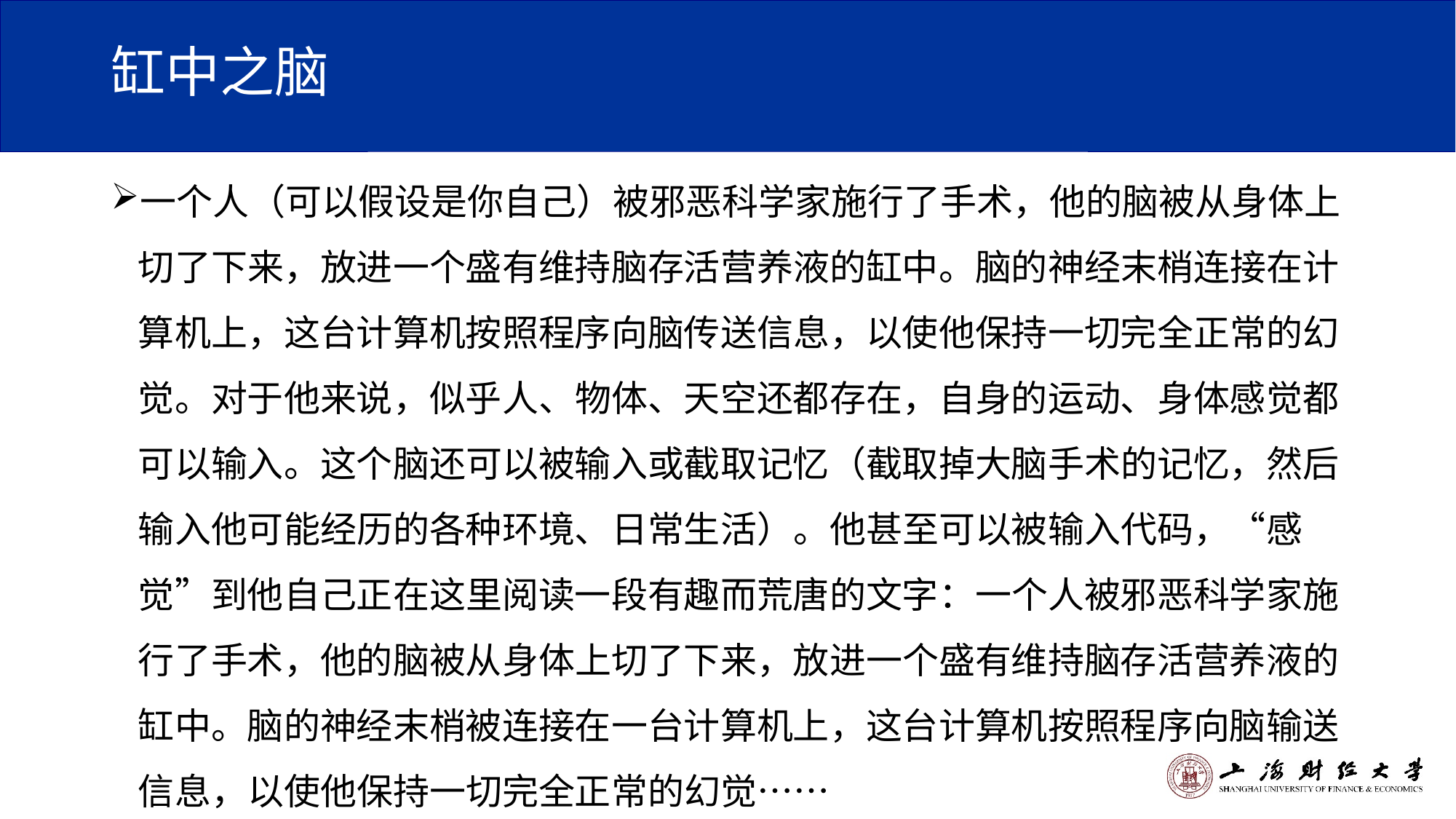

# 缸中之脑
一个人（可以假设是你自己）被邪恶科学家施行了手术，他的脑被从身体上切了下来，放进一个盛有维持脑存活营养液的缸中。脑的神经末梢连接在计算机上，这台计算机按照程序向脑传送信息，以使他保持一切完全正常的幻觉。对于他来说，似乎人、物体、天空还都存在，自身的运动、身体感觉都可以输入。这个脑还可以被输入或截取记忆（截取掉大脑手术的记忆，然后输入他可能经历的各种环境、日常生活）。他甚至可以被输入代码，“感觉”到他自己正在这里阅读一段有趣而荒唐的文字：一个人被邪恶科学家施行了手术，他的脑被从身体上切了下来，放进一个盛有维持脑存活营养液的缸中。脑的神经末梢被连接在一台计算机上，这台计算机按照程序向脑输送信息，以使他保持一切完全正常的幻觉……